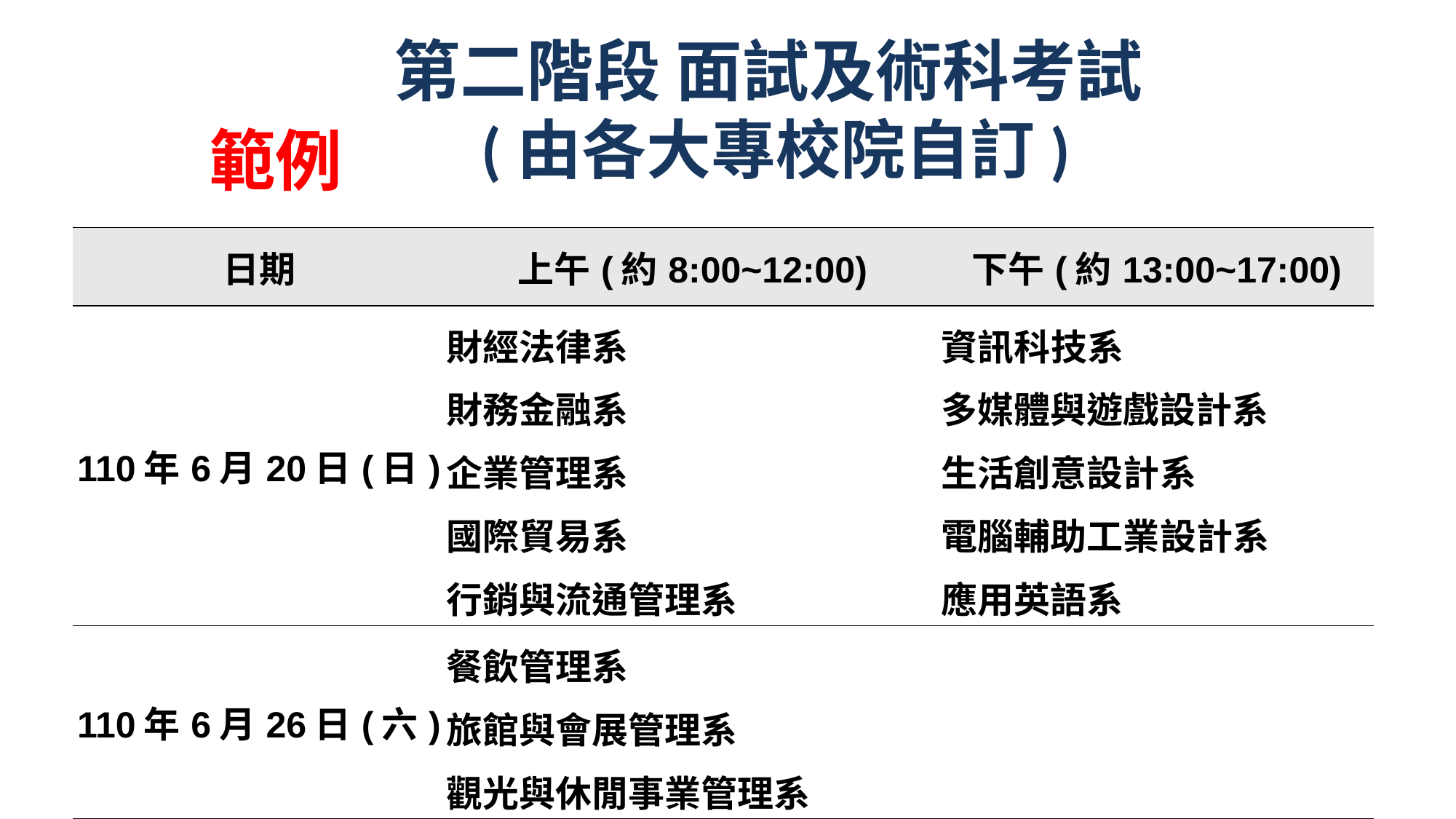

# 第二階段 面試及術科考試 (由各大專校院自訂)
範例
| 日期 | 上午(約8:00~12:00) | 下午(約13:00~17:00) |
| --- | --- | --- |
| 110年6月20日(日) | 財經法律系 財務金融系 企業管理系 國際貿易系 行銷與流通管理系 | 資訊科技系 多媒體與遊戲設計系 生活創意設計系 電腦輔助工業設計系 應用英語系 |
| 110年6月26日(六) | 餐飲管理系 旅館與會展管理系 觀光與休閒事業管理系 |  |